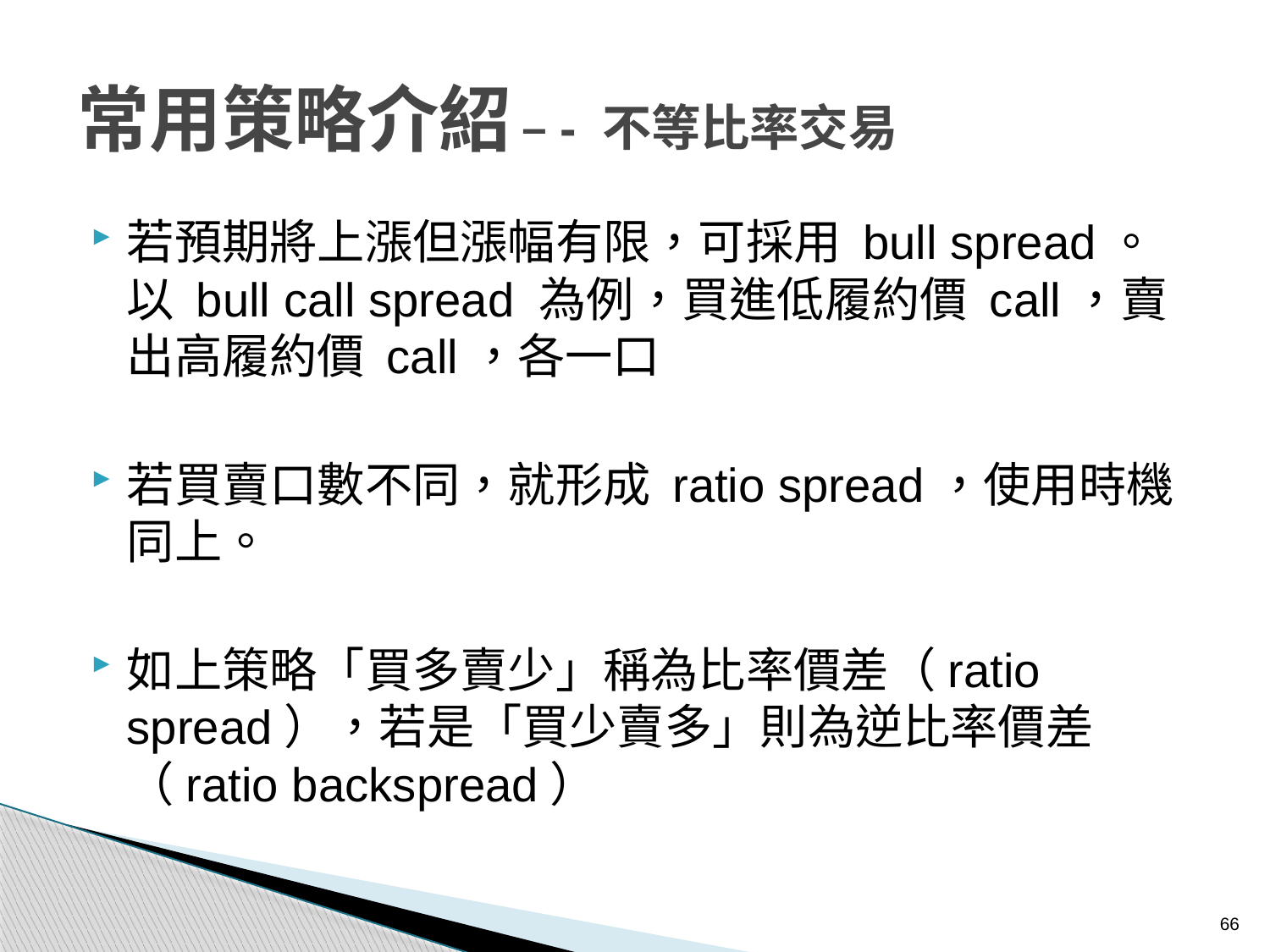

常用策略介紹 –- 不等比率交易
若預期將上漲但漲幅有限，可採用 bull spread。以 bull call spread 為例，買進低履約價 call，賣出高履約價 call，各一口

若買賣口數不同，就形成 ratio spread，使用時機同上。

如上策略「買多賣少」稱為比率價差（ratio spread），若是「買少賣多」則為逆比率價差（ratio backspread）

66